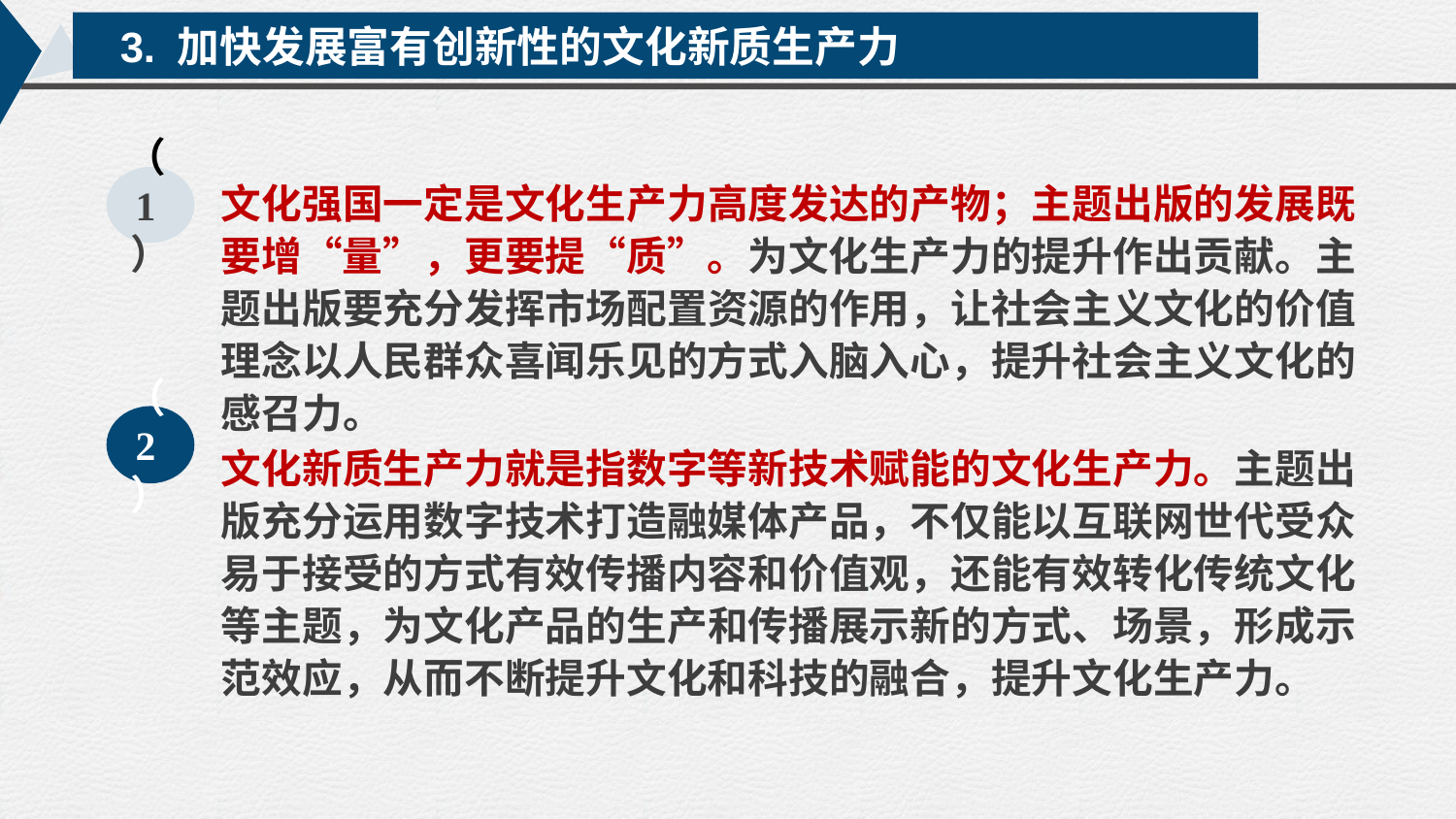

3. 加快发展富有创新性的文化新质生产力

（1）
文化强国一定是文化生产力高度发达的产物；主题出版的发展既要增“量”，更要提“质”。为文化生产力的提升作出贡献。主题出版要充分发挥市场配置资源的作用，让社会主义文化的价值理念以人民群众喜闻乐见的方式入脑入心，提升社会主义文化的感召力。

（2）
文化新质生产力就是指数字等新技术赋能的文化生产力。主题出版充分运用数字技术打造融媒体产品，不仅能以互联网世代受众易于接受的方式有效传播内容和价值观，还能有效转化传统文化等主题，为文化产品的生产和传播展示新的方式、场景，形成示范效应，从而不断提升文化和科技的融合，提升文化生产力。